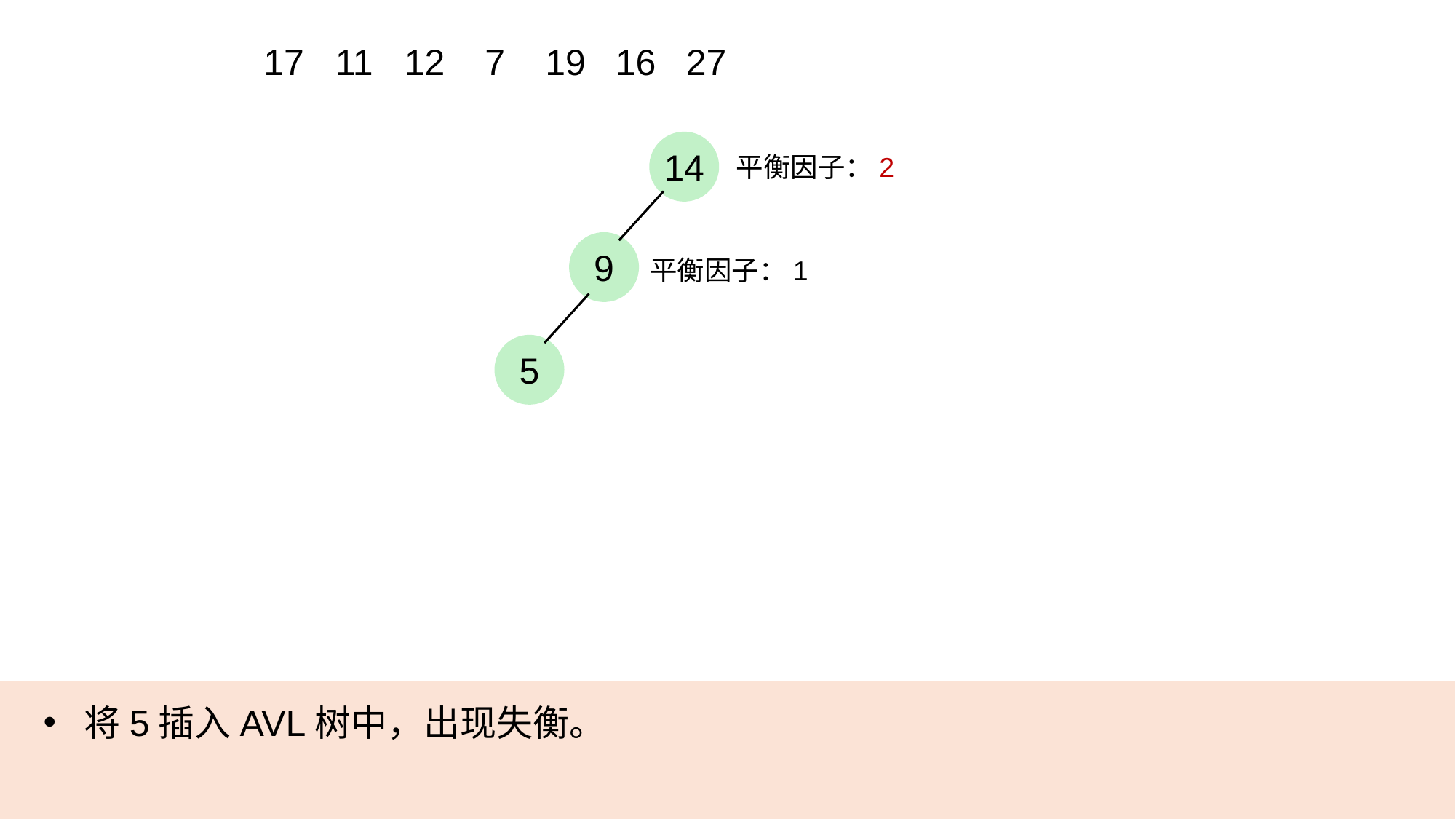

17
11
12
7
19
16
27

14
平衡因子：2

9
平衡因子：1

5

将5插入AVL树中，出现失衡。